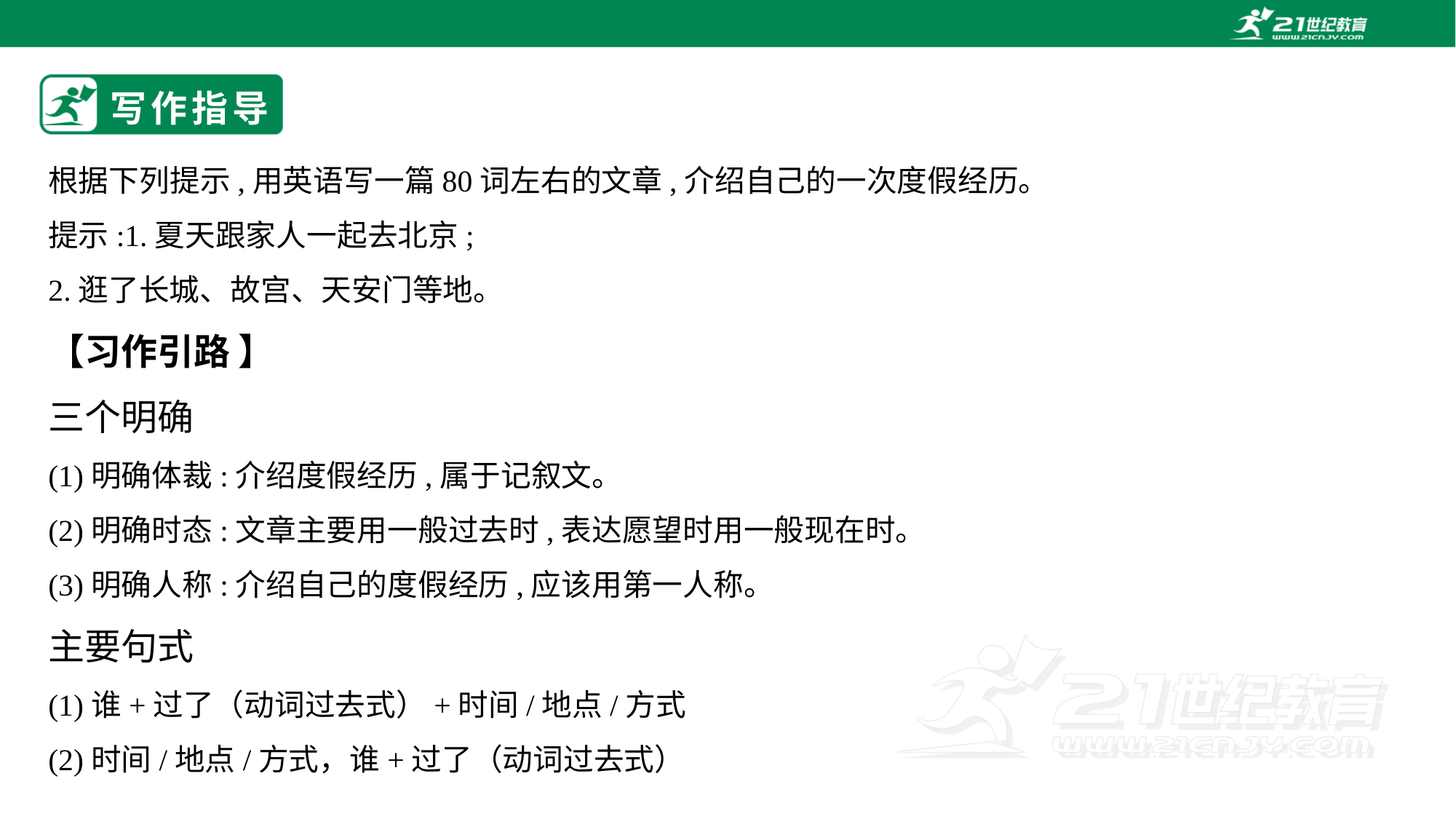

# 写作指导
根据下列提示,用英语写一篇80词左右的文章,介绍自己的一次度假经历。
提示:1.夏天跟家人一起去北京;
2.逛了长城、故宫、天安门等地。
【习作引路 】
三个明确
(1)明确体裁:介绍度假经历,属于记叙文。
(2)明确时态:文章主要用一般过去时,表达愿望时用一般现在时。
(3)明确人称:介绍自己的度假经历,应该用第一人称。
主要句式
(1)谁+过了（动词过去式）+时间/地点/方式
(2)时间/地点/方式，谁+过了（动词过去式）